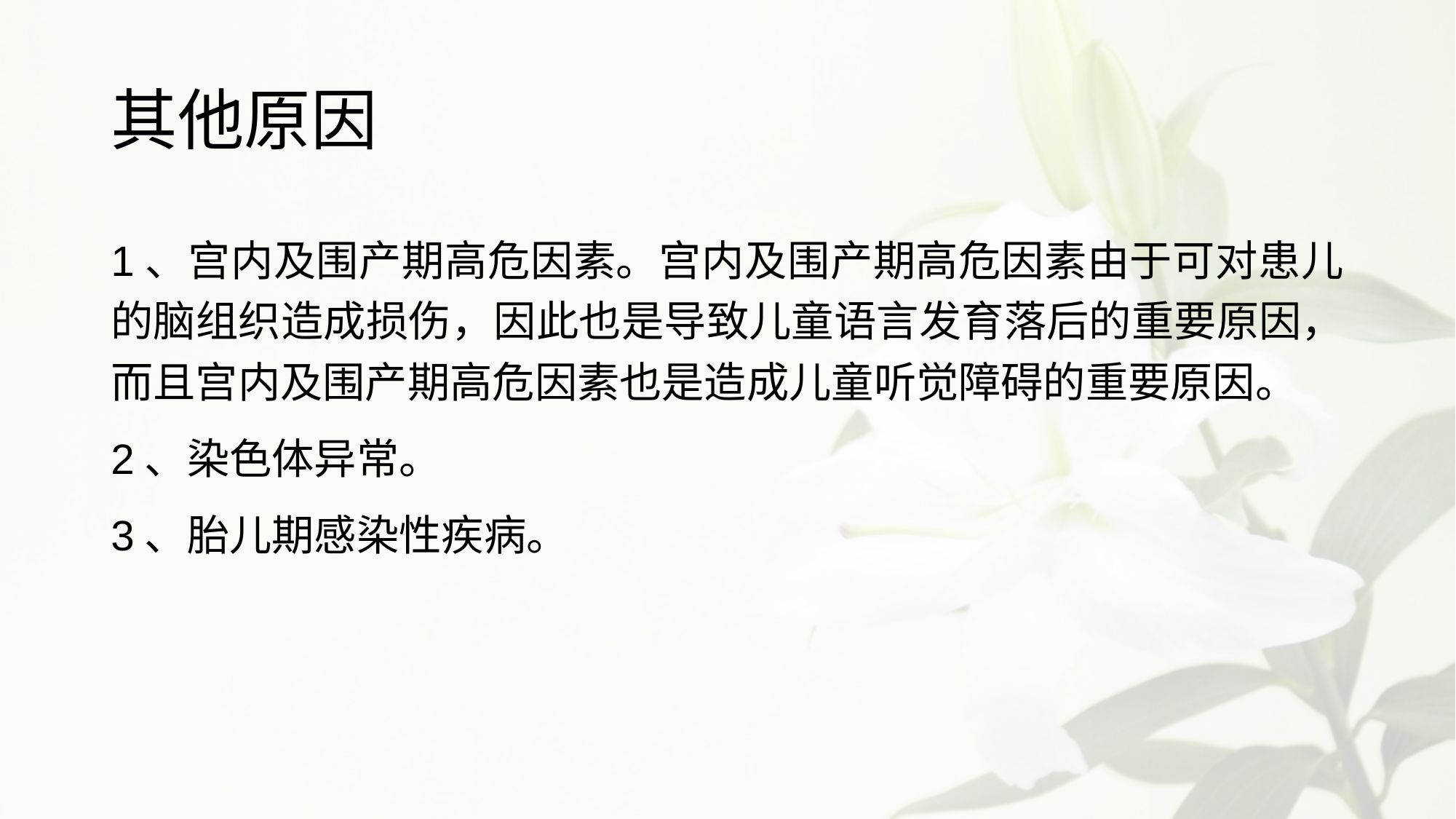

# 其他原因
1、宫内及围产期高危因素。宫内及围产期高危因素由于可对患儿的脑组织造成损伤，因此也是导致儿童语言发育落后的重要原因，而且宫内及围产期高危因素也是造成儿童听觉障碍的重要原因。
2、染色体异常。
3、胎儿期感染性疾病。